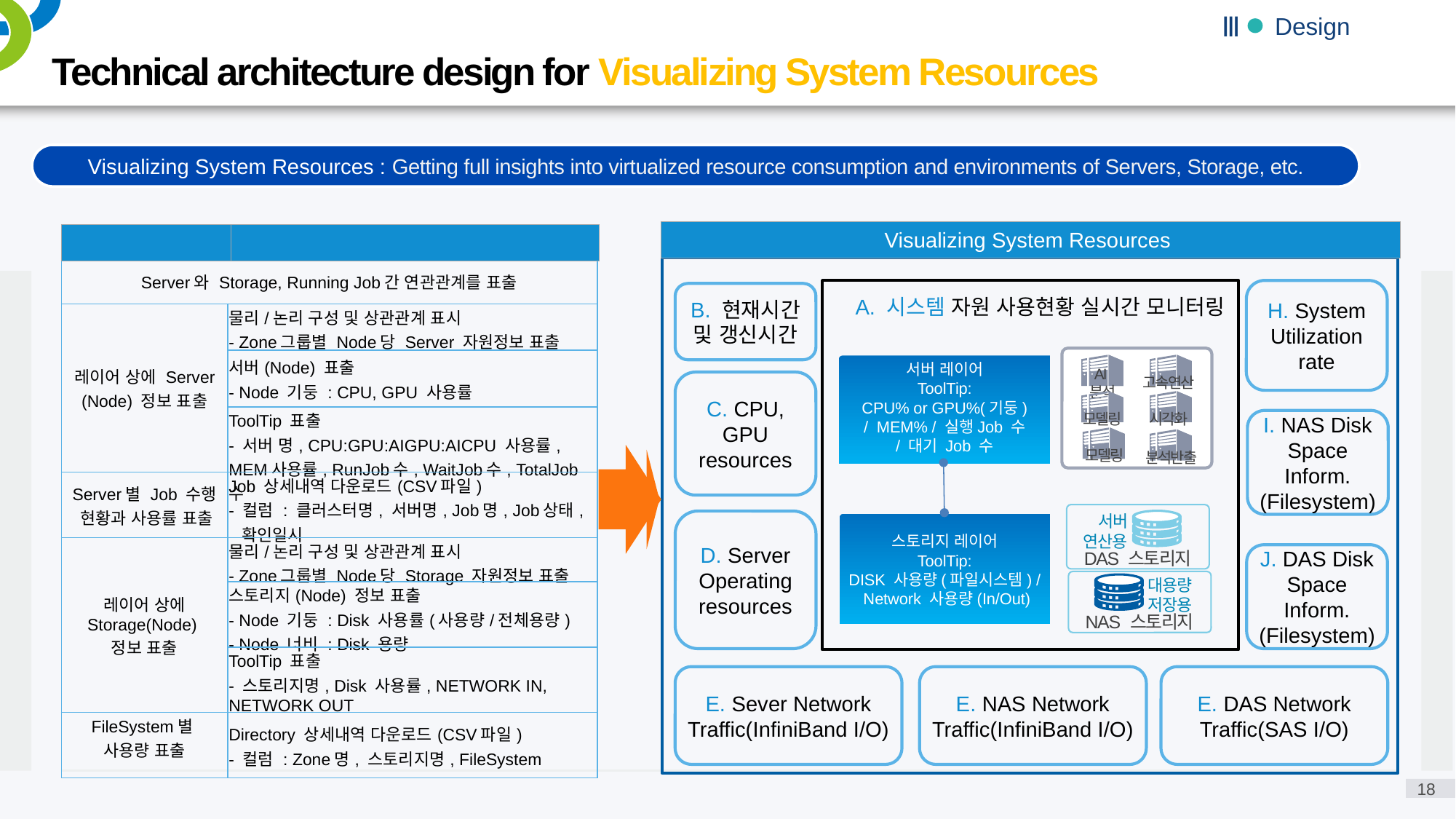

Ⅲ
Design

# Technical architecture design for Visualizing System Resources
Visualizing System Resources : Getting full insights into virtualized resource consumption and environments of Servers, Storage, etc.
| Visualizing System Resources |
| --- |
| 표출 정보 | 상세 정보 |
| --- | --- |
| Server와 Storage, Running Job간 연관관계를 표출 |  |
| --- | --- |
| 레이어 상에 Server (Node) 정보 표출 | 물리/논리 구성 및 상관관계 표시 - Zone그룹별 Node당 Server 자원정보 표출 |
|  | 서버(Node) 표출 - Node 기둥 : CPU, GPU 사용률 |
|  | ToolTip 표출 - 서버 명, CPU:GPU:AIGPU:AICPU 사용률, MEM사용률, RunJob수, WaitJob수, TotalJob수 |
| Server별 Job 수행 현황과 사용률 표출 | Job 상세내역 다운로드(CSV파일) - 컬럼 : 클러스터명, 서버명, Job명, Job상태, 확인일시 |
| 레이어 상에 Storage(Node) 정보 표출 | 물리/논리 구성 및 상관관계 표시 - Zone그룹별 Node당 Storage 자원정보 표출 |
|  | 스토리지(Node) 정보 표출 - Node 기둥 : Disk 사용률(사용량/전체용량) - Node 너비 : Disk 용량 |
|  | ToolTip 표출 - 스토리지명, Disk 사용률, NETWORK IN, NETWORK OUT |
| FileSystem별 사용량 표출 | Directory 상세내역 다운로드(CSV파일) - 컬럼 : Zone명, 스토리지명, FileSystem |

H. System Utilization rate
B. 현재시간 및 갱신시간
A. 시스템 자원 사용현황 실시간 모니터링
C. CPU, GPU resources
I. NAS Disk Space Inform.
(Filesystem)
D. Server Operating resources
J. DAS Disk Space Inform.
(Filesystem)
E. Sever Network Traffic(InfiniBand I/O)
E. NAS Network Traffic(InfiniBand I/O)
E. DAS Network Traffic(SAS I/O)

서버 레이어
ToolTip:
CPU% or GPU%(기둥) /  MEM% / 실행Job 수 / 대기 Job 수

스토리지 레이어
ToolTip:
DISK 사용량(파일시스템) /
 Network 사용량(In/Out)

고속연산
AI분석

시각화
모델링

모델링
분석반출

서버 연산용
DAS 스토리지

대용량저장용
NAS 스토리지

18